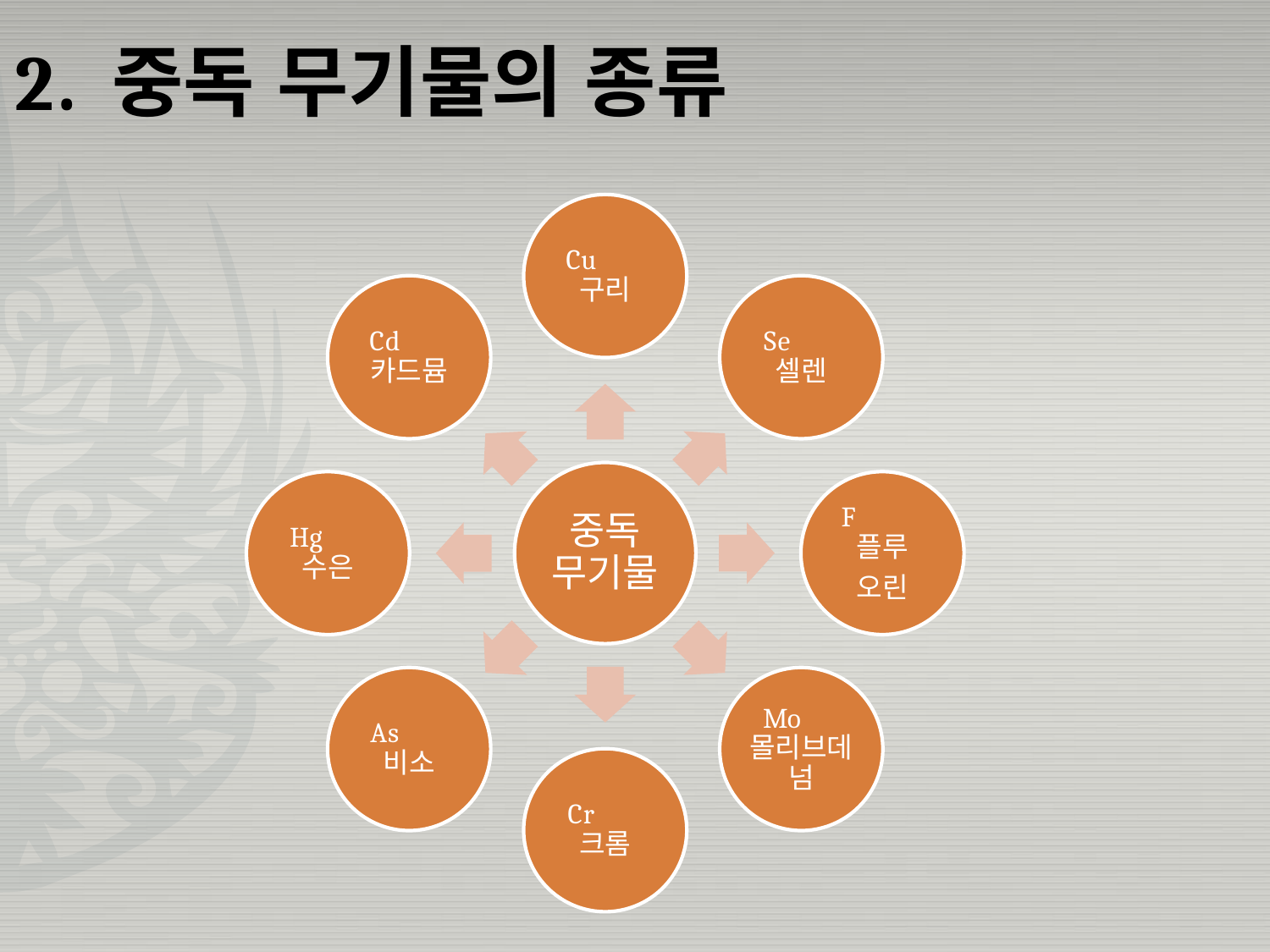

# 2. 중독 무기물의 종류
중독 무기물

Cu         구리

Se         셀렌

F            플루
오린

Mo       몰리브데넘

Cr         크롬

As         비소

Hg        수은

Cd         카드뮴